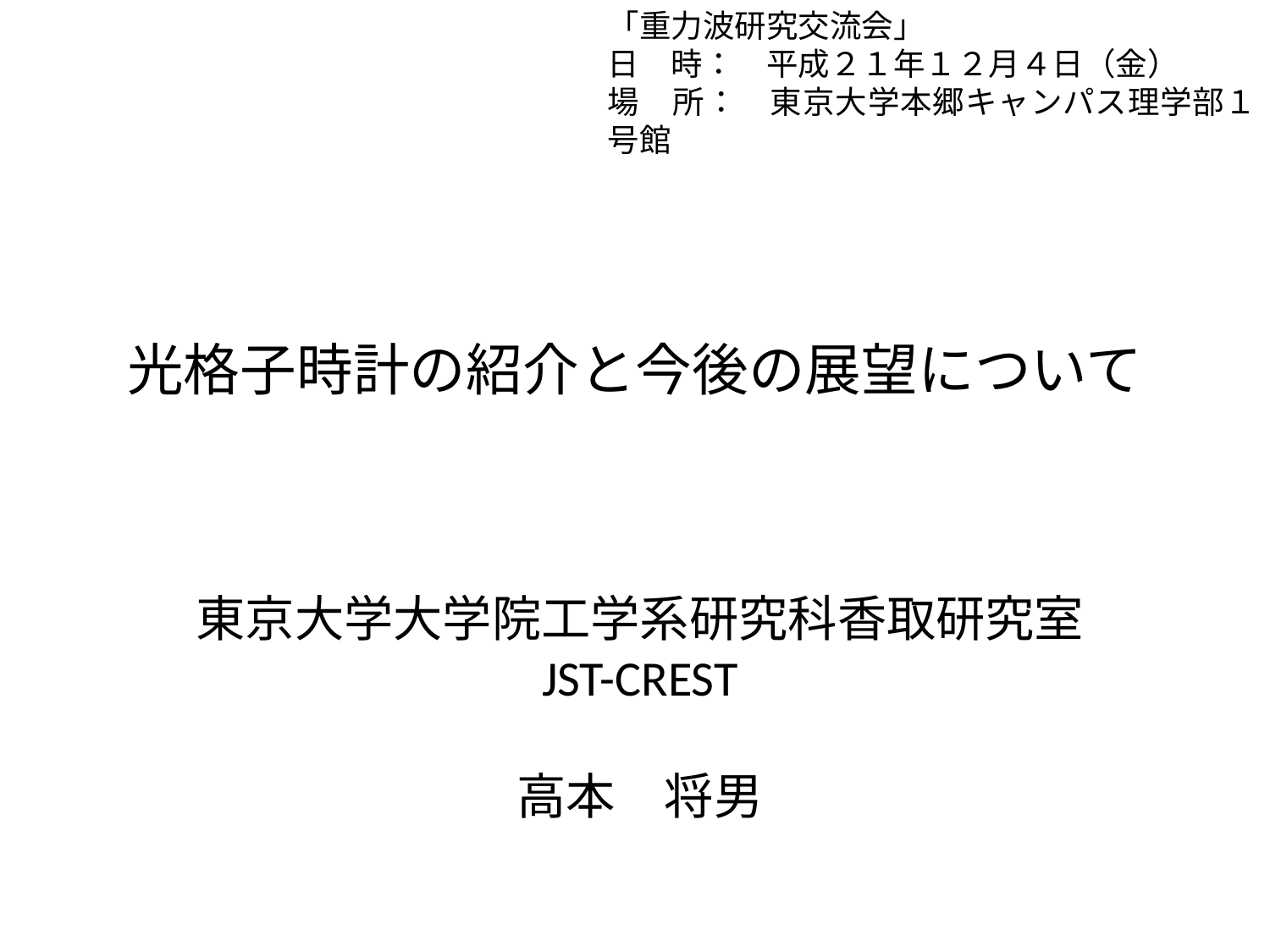

「重力波研究交流会」
日　時：　平成２１年１２月４日（金）
場　所：　東京大学本郷キャンパス理学部１号館
# 光格子時計の紹介と今後の展望について
東京大学大学院工学系研究科香取研究室
JST-CREST

高本　将男